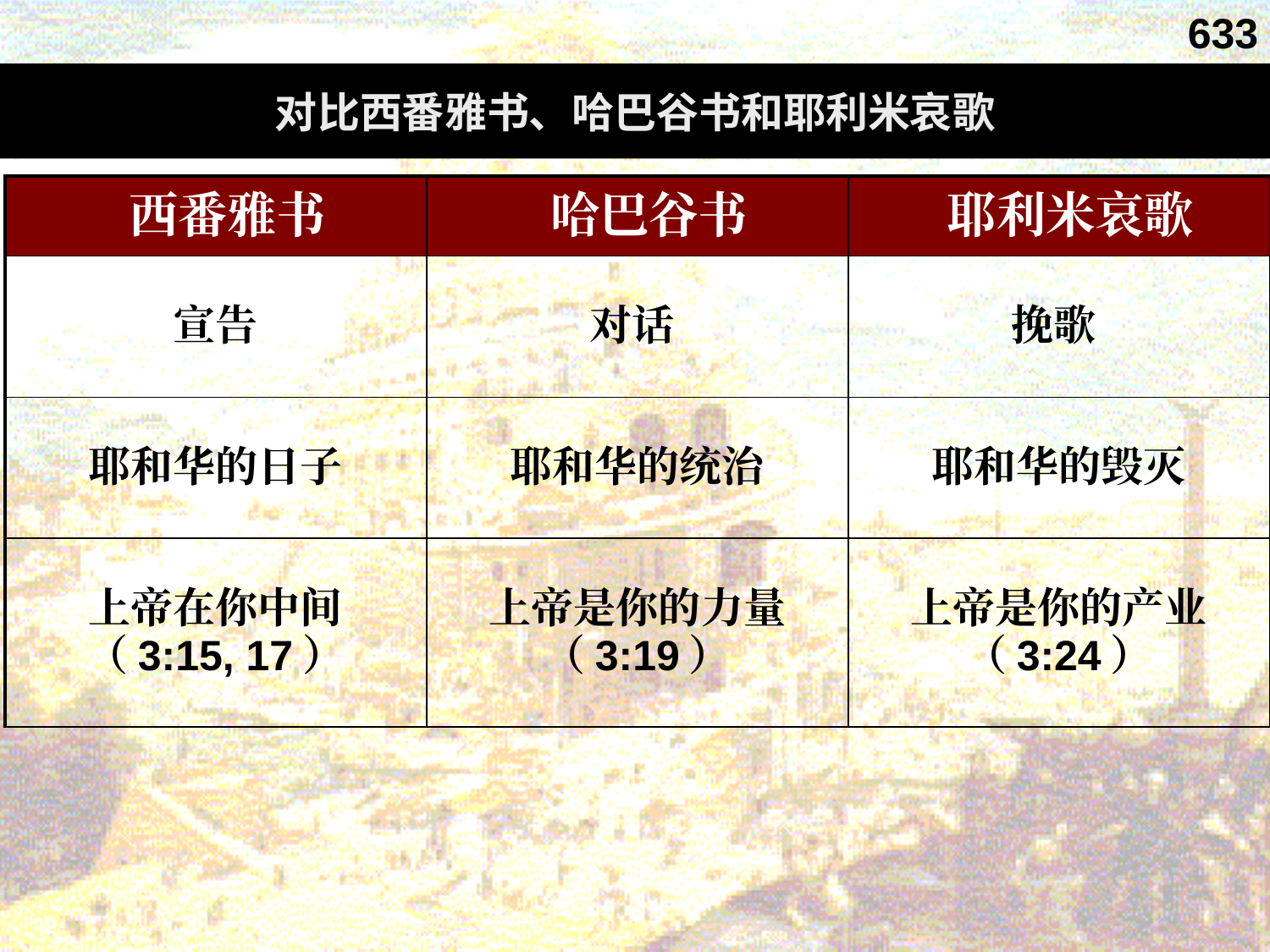

633
对比西番雅书、哈巴谷书和耶利米哀歌
| 西番雅书 | 哈巴谷书 | 耶利米哀歌 |
| --- | --- | --- |
| 宣告 | 对话 | 挽歌 |
| 耶和华的日子 | 耶和华的统治 | 耶和华的毁灭 |
| 上帝在你中间 （3:15, 17） | 上帝是你的力量（3:19） | 上帝是你的产业（3:24） |